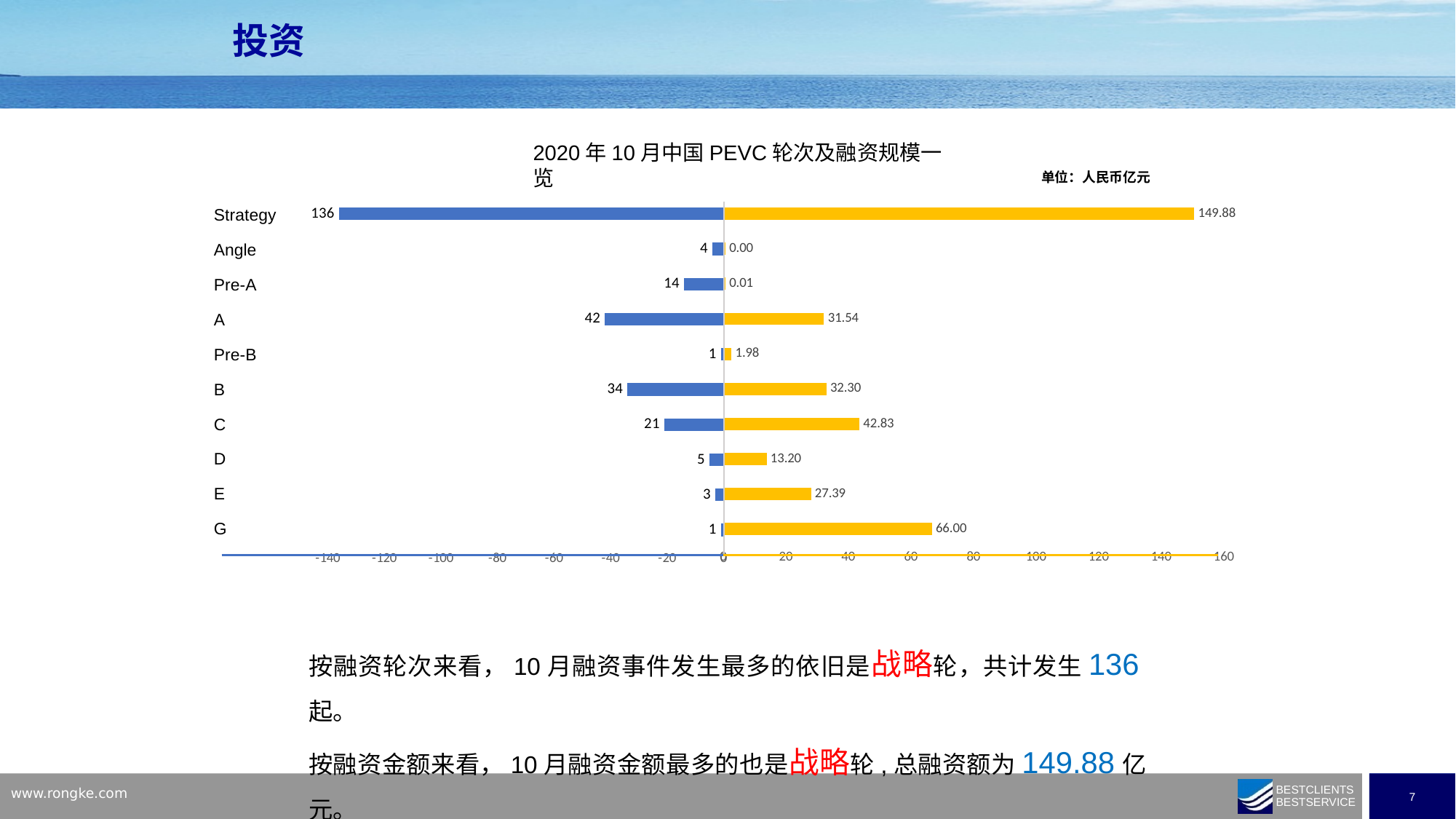

投资
2020年10月中国PEVC轮次及融资规模一览
单位：人民币亿元

### Chart

| Category |  |
|---|---|
| G | -1.0 |
| E | -3.0 |
| D | -5.0 |
| C | -21.0 |
| B | -34.0 |
| Pre-B | -1.0 |
| A | -42.0 |
| Pre-A | -14.0 |
| Angel | -4.0 |
| Strategy | -136.0 |

### Chart

| Category |  |
|---|---|
| G | 66.0 |
| E | 27.39 |
| D | 13.2 |
| C | 42.828 |
| B | 32.3 |
| Pre-B | 1.98 |
| A | 31.537300000000005 |
| Pre-A | 0.01 |
| Angel | 0.0 |
| Strategy | 149.88154899999992 |
Strategy
Angle
Pre-A
A
Pre-B
B
C
D
E
G
按融资轮次来看，10月融资事件发生最多的依旧是战略轮，共计发生136起。
按融资金额来看，10月融资金额最多的也是战略轮,总融资额为149.88亿元。